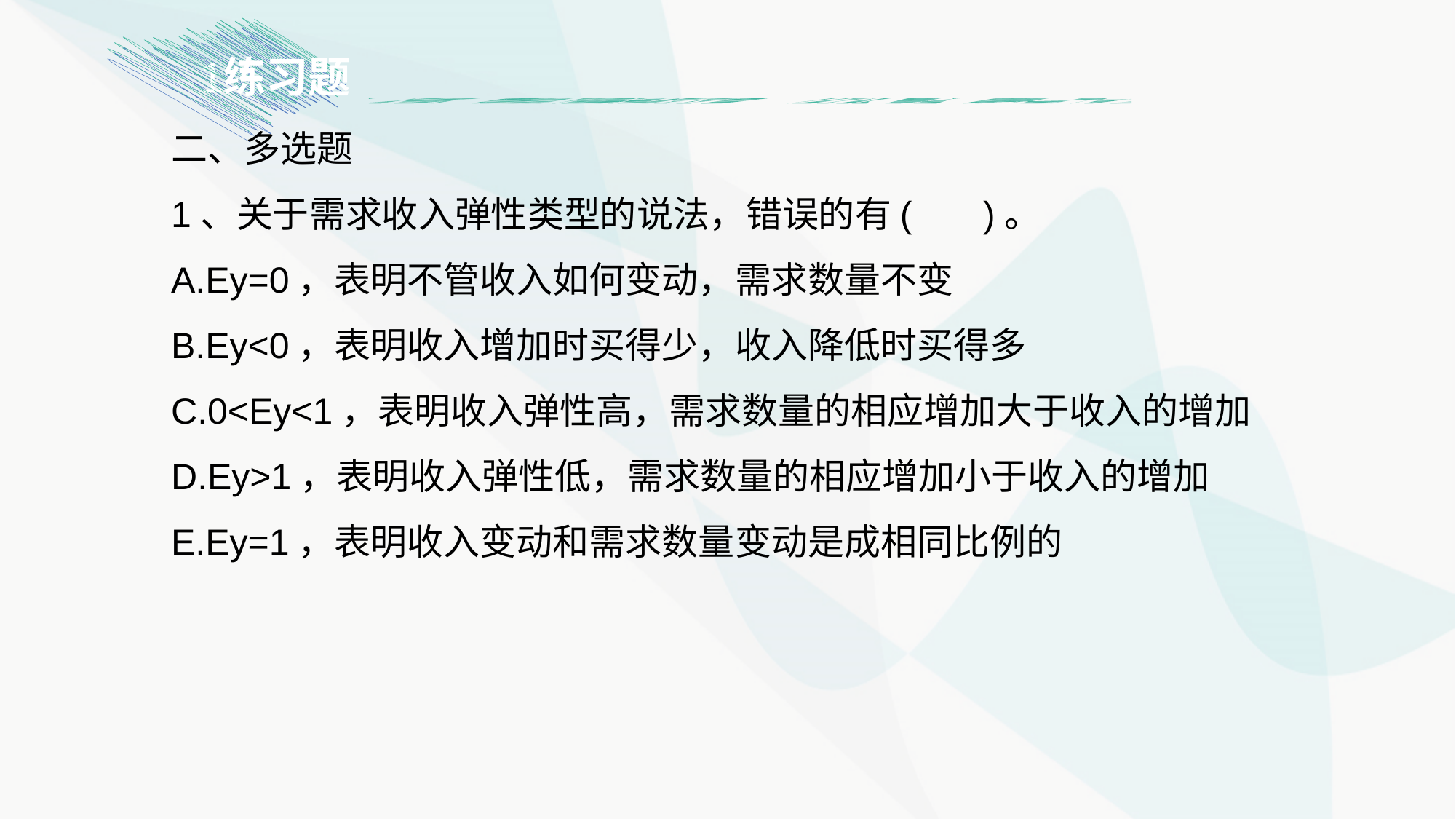

1
练习题
二、多选题
1、关于需求收入弹性类型的说法，错误的有(       )。
A.Ey=0，表明不管收入如何变动，需求数量不变
B.Ey<0，表明收入增加时买得少，收入降低时买得多
C.0<Ey<1，表明收入弹性高，需求数量的相应增加大于收入的增加
D.Ey>1，表明收入弹性低，需求数量的相应增加小于收入的增加
E.Ey=1，表明收入变动和需求数量变动是成相同比例的